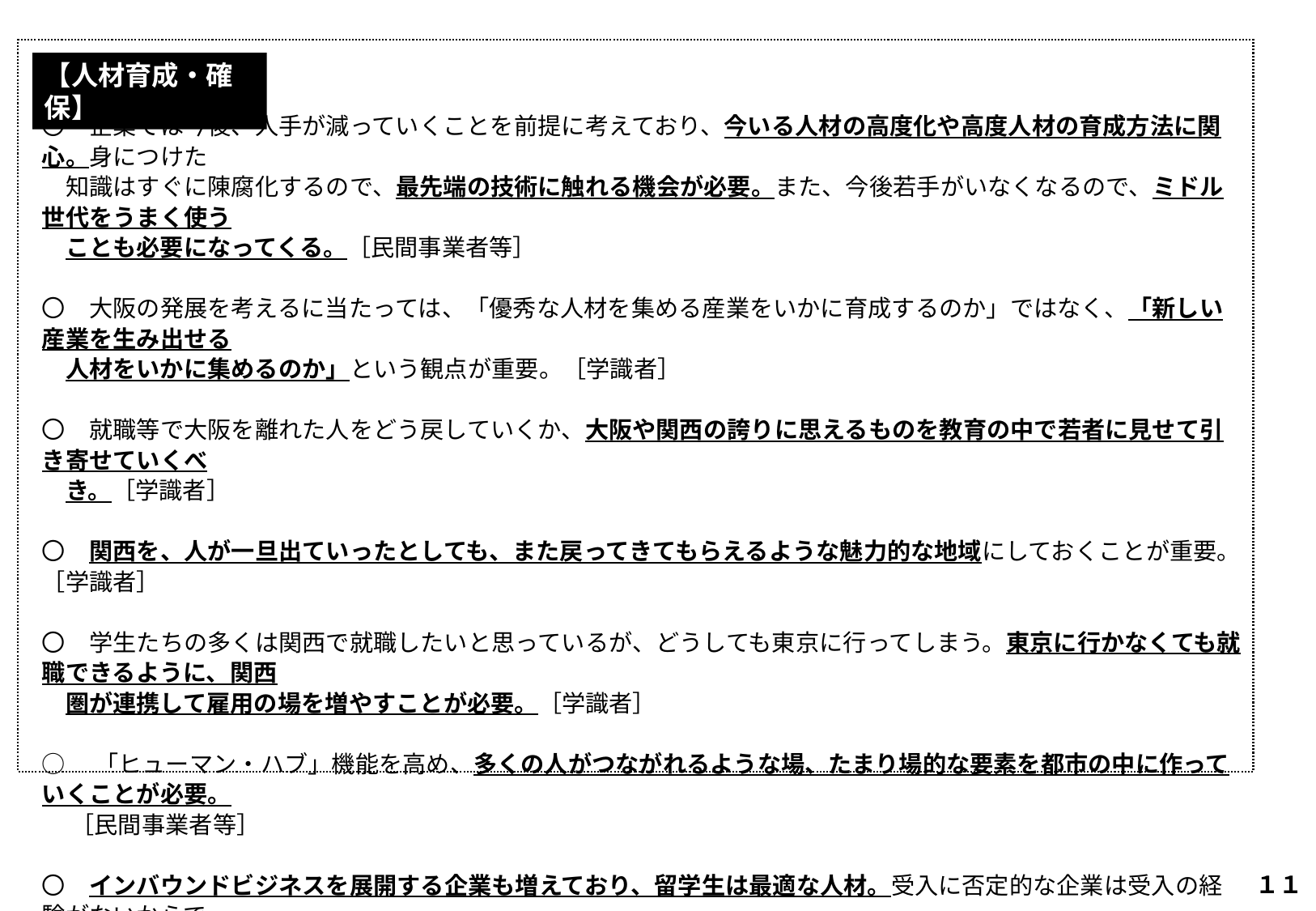

〇　企業では今後、人手が減っていくことを前提に考えており、今いる人材の高度化や高度人材の育成方法に関心。身につけた
　知識はすぐに陳腐化するので、最先端の技術に触れる機会が必要。また、今後若手がいなくなるので、ミドル世代をうまく使う
　ことも必要になってくる。［民間事業者等］

〇　大阪の発展を考えるに当たっては、「優秀な人材を集める産業をいかに育成するのか」ではなく、「新しい産業を生み出せる
　人材をいかに集めるのか」という観点が重要。［学識者］

〇　就職等で大阪を離れた人をどう戻していくか、大阪や関西の誇りに思えるものを教育の中で若者に見せて引き寄せていくべ
　き。［学識者］

〇　関西を、人が一旦出ていったとしても、また戻ってきてもらえるような魅力的な地域にしておくことが重要。［学識者］

〇　学生たちの多くは関西で就職したいと思っているが、どうしても東京に行ってしまう。東京に行かなくても就職できるように、関西
　圏が連携して雇用の場を増やすことが必要。［学識者］

○　「ヒューマン・ハブ」機能を高め、多くの人がつながれるような場、たまり場的な要素を都市の中に作っていくことが必要。
　 ［民間事業者等］

〇　インバウンドビジネスを展開する企業も増えており、留学生は最適な人材。受入に否定的な企業は受入の経験がないからで
　はないか。日本人が減っていく中で、留学生が日本の企業に就職してもらえるようにならないといけない。賃金面での課題はある
　が、高い技術が学べて、治安のよい日本や大阪は留学生にとって魅力的ではないか。［シンクタンク］

【人材育成・確保】
１１